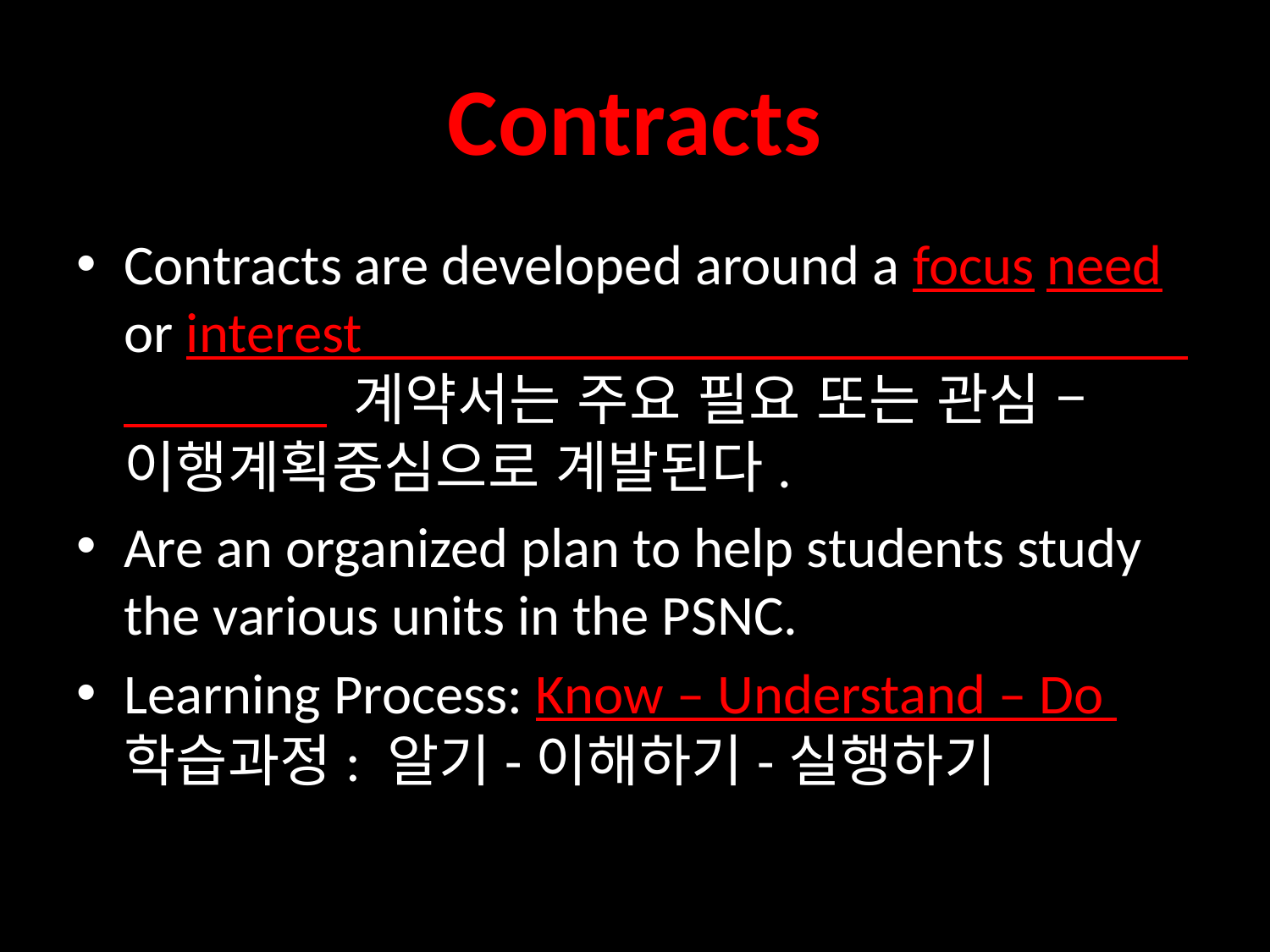

# Contracts
Contracts are developed around a focus need or interest                                                                                   계약서는 주요 필요 또는 관심 – 이행계획중심으로 계발된다.
Are an organized plan to help students study the various units in the PSNC.
Learning Process: Know – Understand – Do  학습과정: 알기-이해하기-실행하기